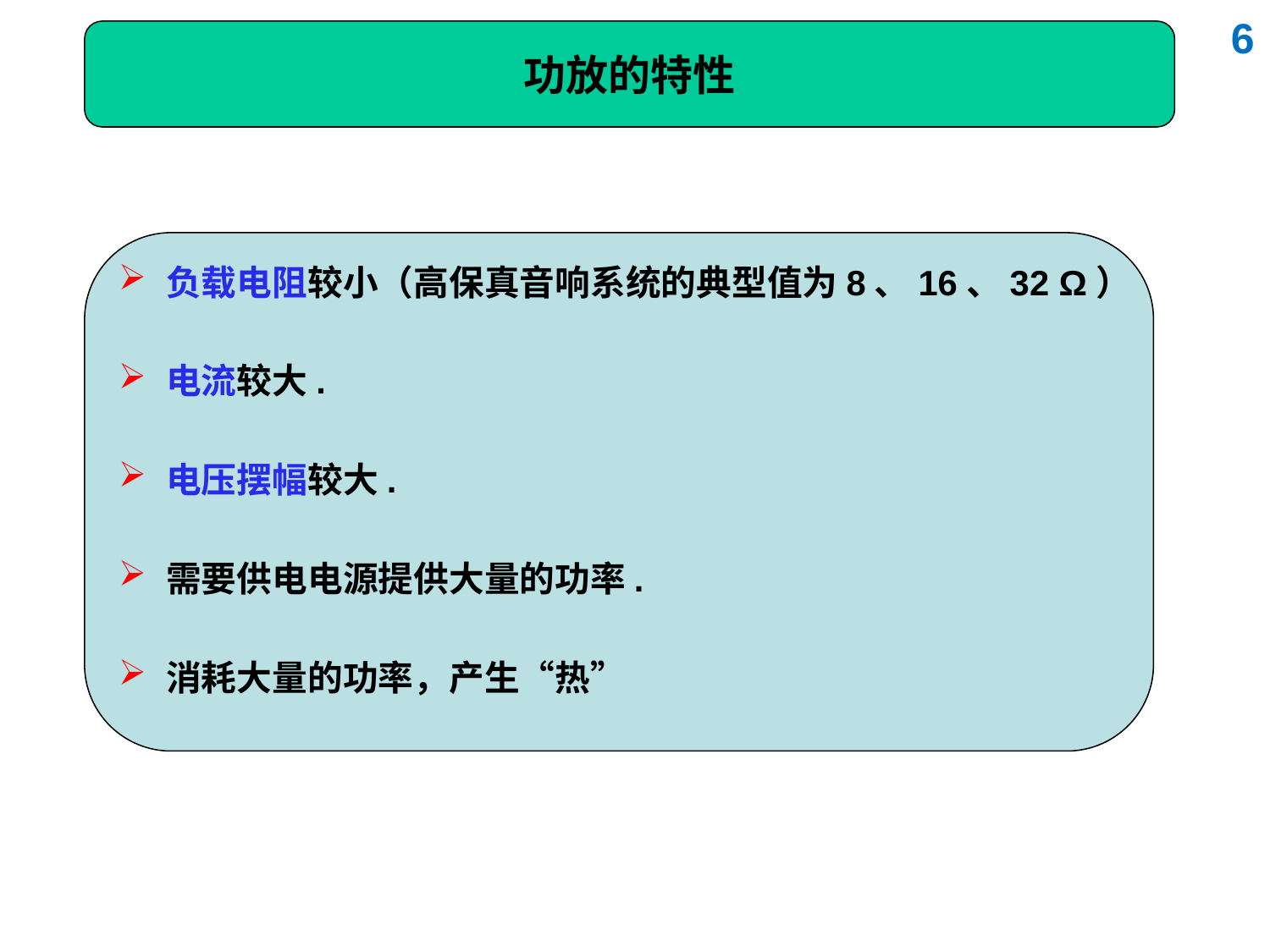

6
# 功放的特性

负载电阻较小（高保真音响系统的典型值为8、16、32 Ω）

电流较大.

电压摆幅较大.

需要供电电源提供大量的功率.

消耗大量的功率，产生“热”